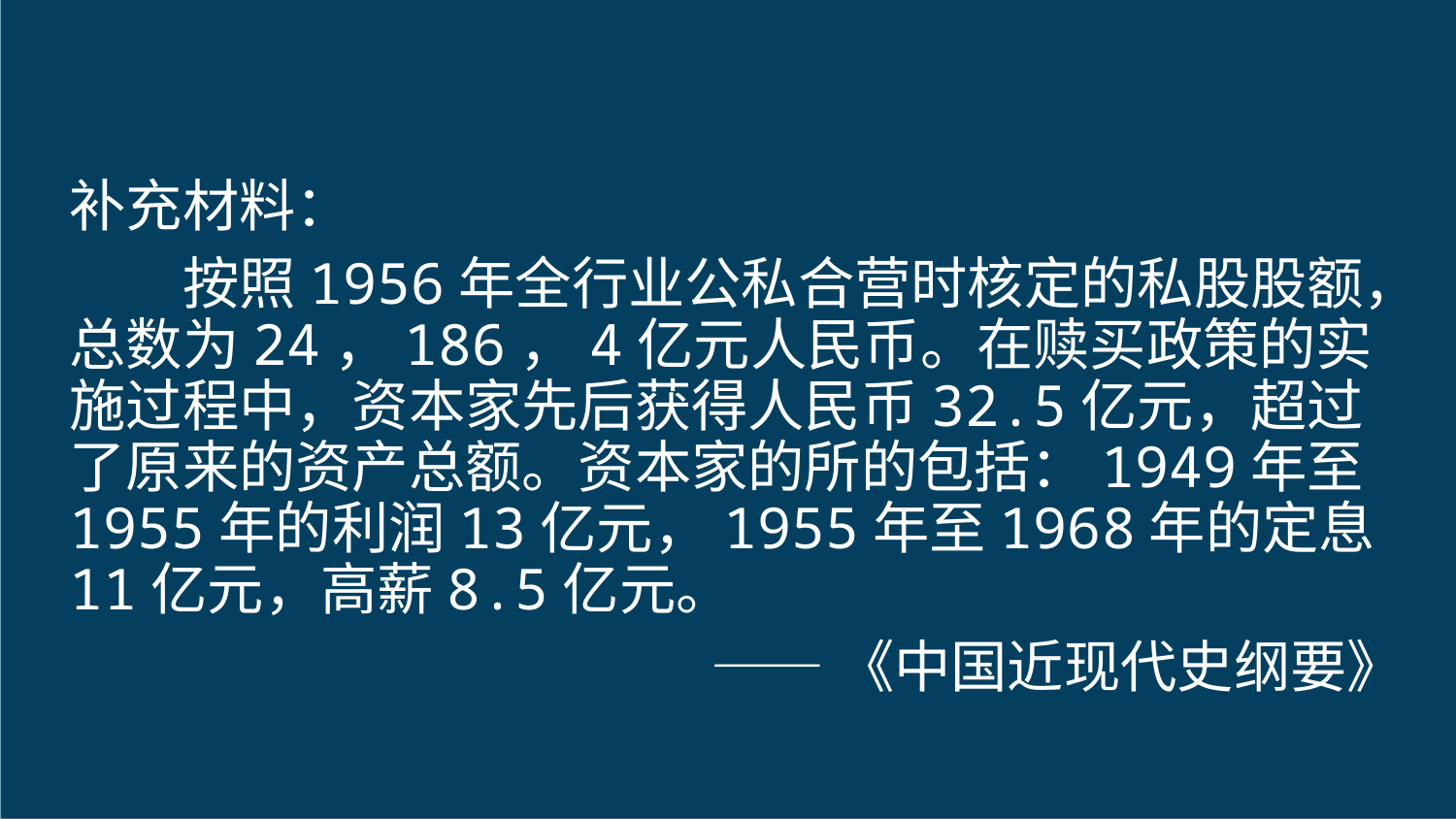

补充材料：
　　按照1956年全行业公私合营时核定的私股股额，总数为24，186，4亿元人民币。在赎买政策的实施过程中，资本家先后获得人民币32.5亿元，超过了原来的资产总额。资本家的所的包括：1949年至1955年的利润13亿元，1955年至1968年的定息11亿元，高薪8.5亿元。
——《中国近现代史纲要》